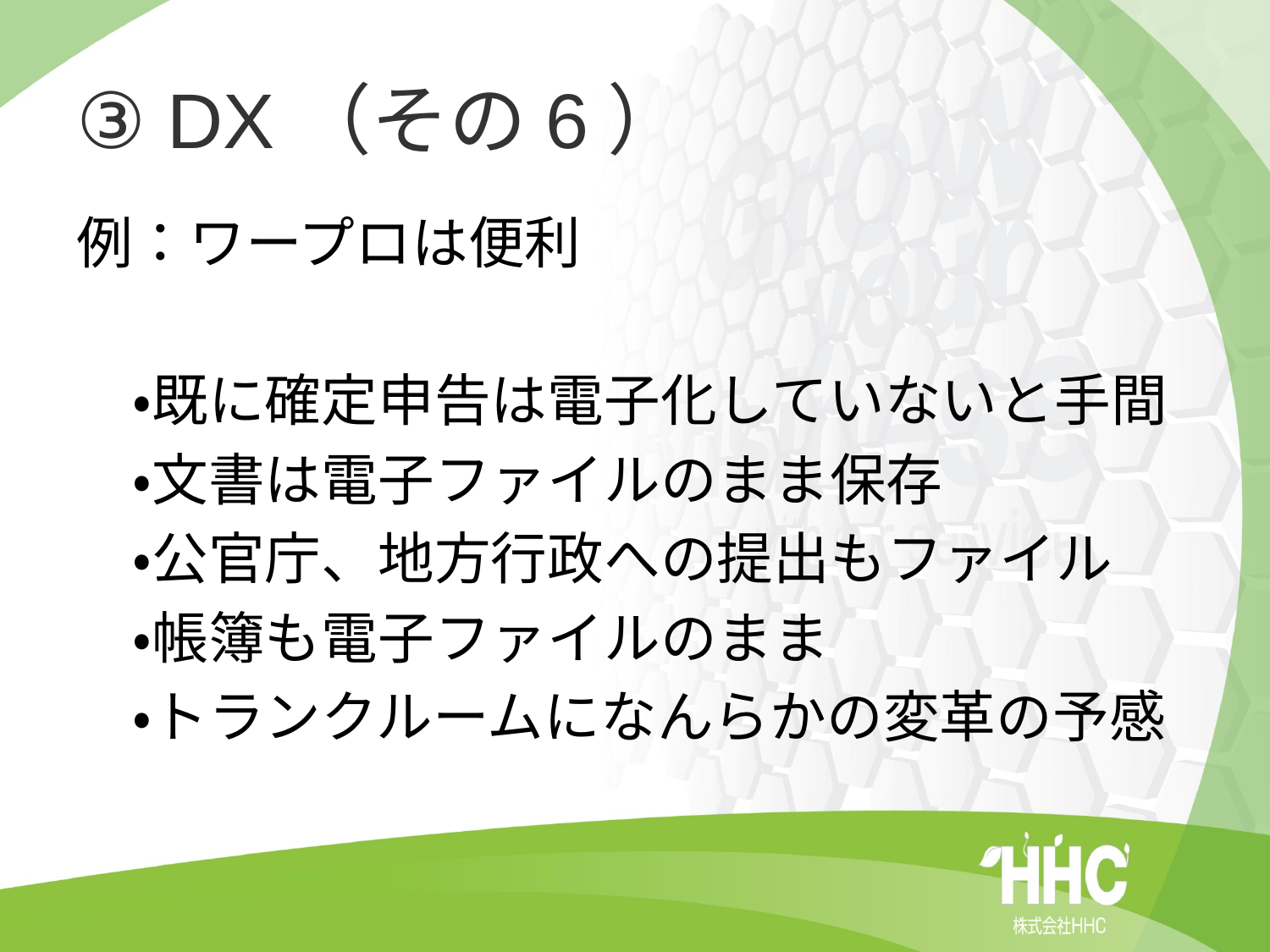

# ③ DX（その6）
例：ワープロは便利

　・既に確定申告は電子化していないと手間
　・文書は電子ファイルのまま保存
　・公官庁、地方行政への提出もファイル
　・帳簿も電子ファイルのまま
　・トランクルームになんらかの変革の予感